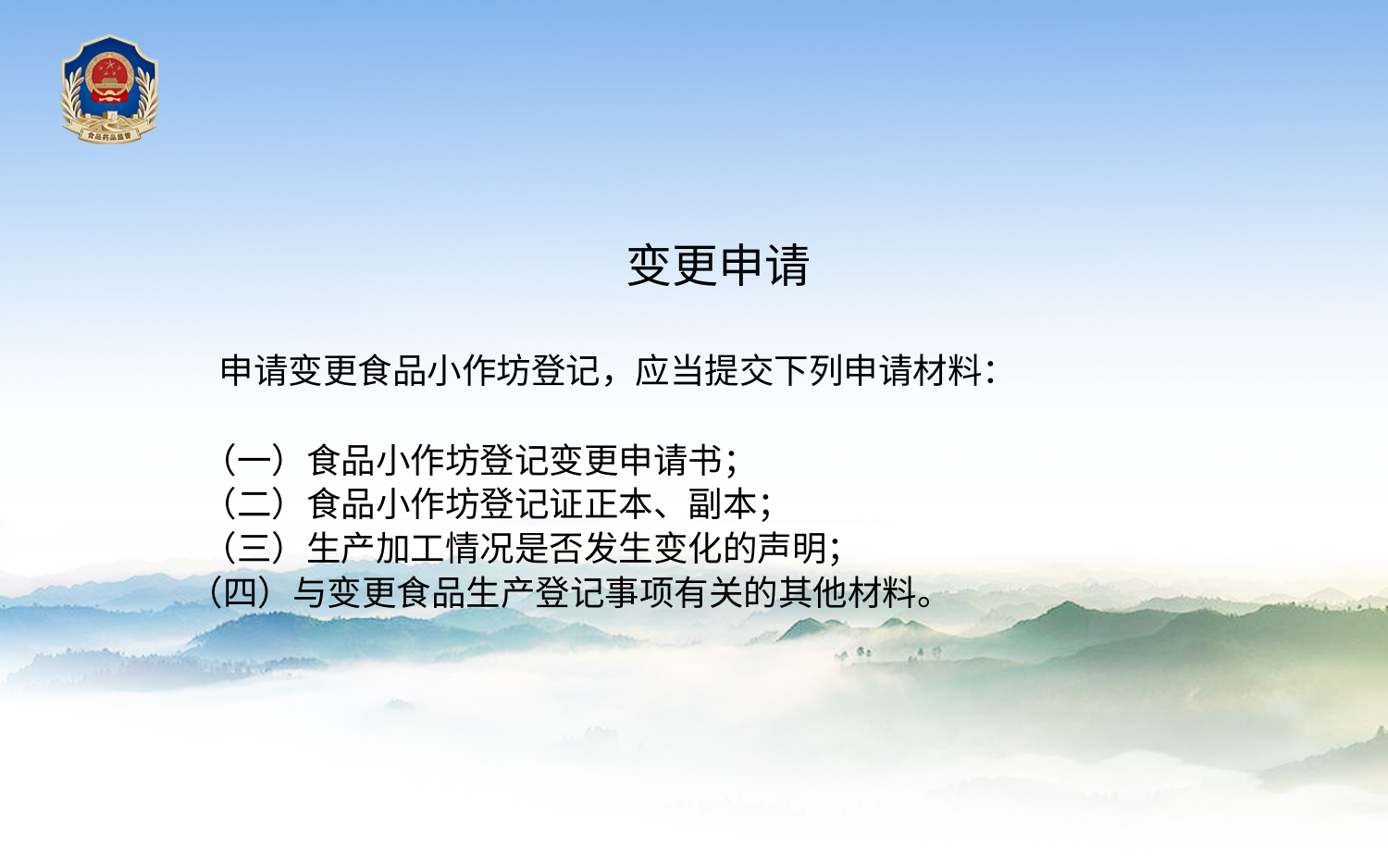

变更申请

         申请变更食品小作坊登记，应当提交下列申请材料：

　　（一）食品小作坊登记变更申请书；
　　（二）食品小作坊登记证正本、副本；
　　（三）生产加工情况是否发生变化的声明；
      （四）与变更食品生产登记事项有关的其他材料。